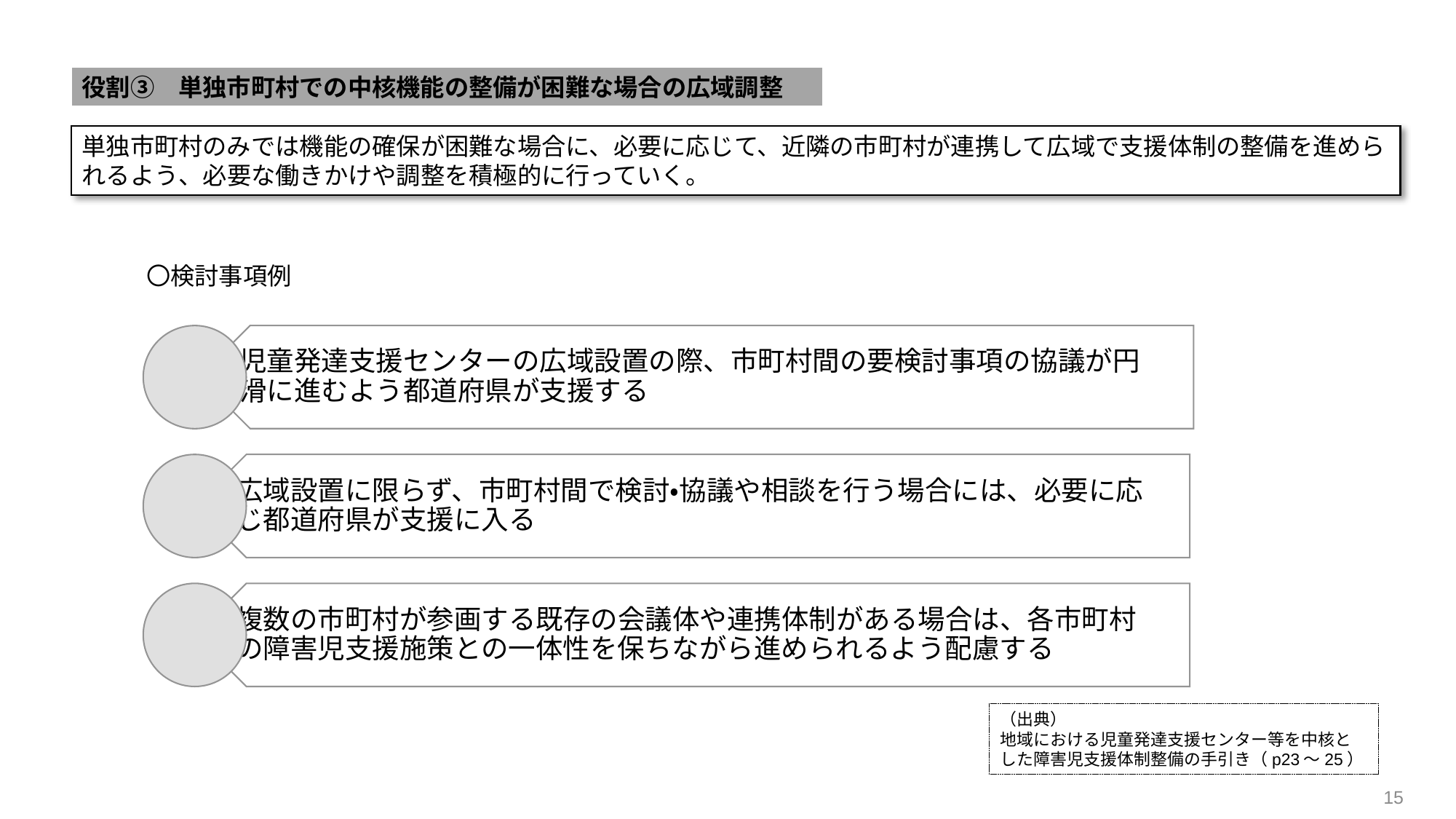

役割③　単独市町村での中核機能の整備が困難な場合の広域調整
単独市町村のみでは機能の確保が困難な場合に、必要に応じて、近隣の市町村が連携して広域で支援体制の整備を進められるよう、必要な働きかけや調整を積極的に行っていく。
〇検討事項例
児童発達支援センターの広域設置の際、市町村間の要検討事項の協議が円滑に進むよう都道府県が支援する
広域設置に限らず、市町村間で検討・協議や相談を行う場合には、必要に応じ都道府県が支援に入る
複数の市町村が参画する既存の会議体や連携体制がある場合は、各市町村の障害児支援施策との一体性を保ちながら進められるよう配慮する
（出典）
地域における児童発達支援センター等を中核とした障害児支援体制整備の手引き（p23～25）
15